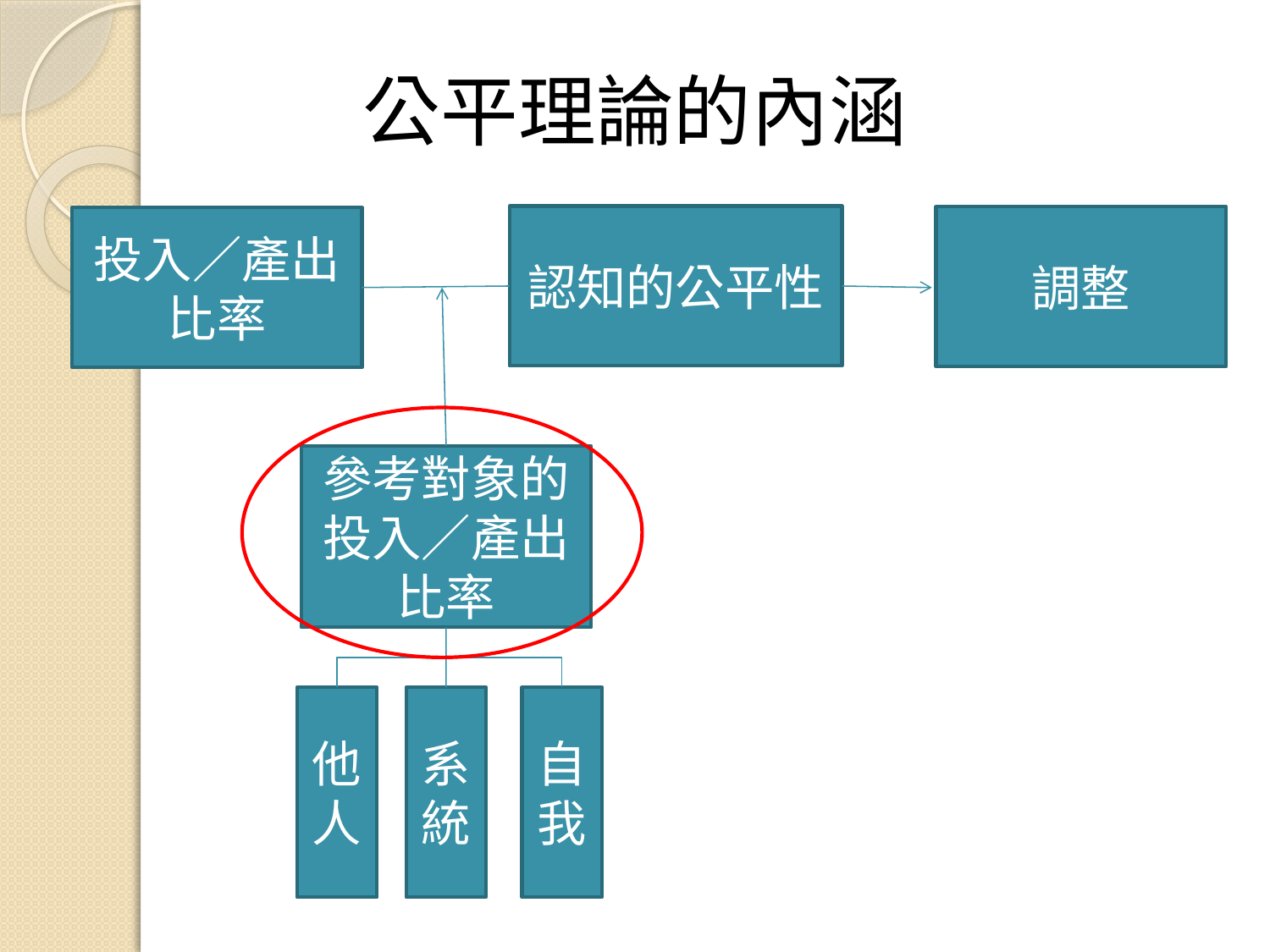

公平理論的內涵
認知的公平性
調整
投入／產出比率

參考對象的投入／產出比率
他人
系統
自我